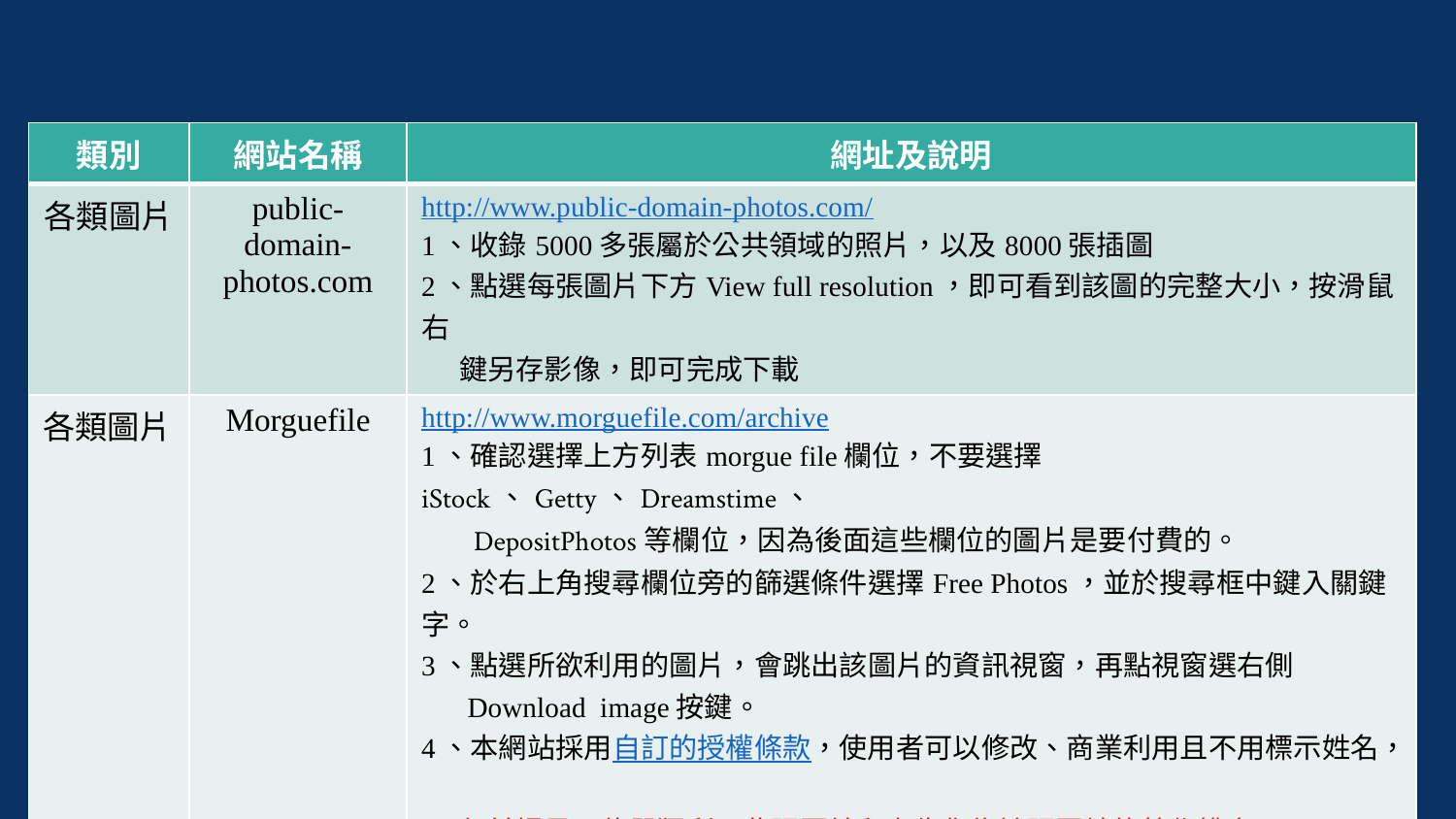

| 類別 | 網站名稱 | 網址及說明 |
| --- | --- | --- |
| 各類圖片 | public-domain-photos.com | http://www.public-domain-photos.com/ 1、收錄5000多張屬於公共領域的照片，以及8000張插圖 2、點選每張圖片下方View full resolution，即可看到該圖的完整大小，按滑鼠右 鍵另存影像，即可完成下載 |
| 各類圖片 | Morguefile | http://www.morguefile.com/archive 1、確認選擇上方列表morgue file欄位，不要選擇iStock、Getty、Dreamstime、 DepositPhotos等欄位，因為後面這些欄位的圖片是要付費的。 2、於右上角搜尋欄位旁的篩選條件選擇Free Photos，並於搜尋框中鍵入關鍵字。 3、點選所欲利用的圖片，會跳出該圖片的資訊視窗，再點視窗選右側 Download image按鍵。 4、本網站採用自訂的授權條款，使用者可以修改、商業利用且不用標示姓名， 但前提是不能單獨利用此張圖片和宣告您為該張圖片的著作權人。 5、建議您利用時，還是以超連結註明本網站出處 |
54